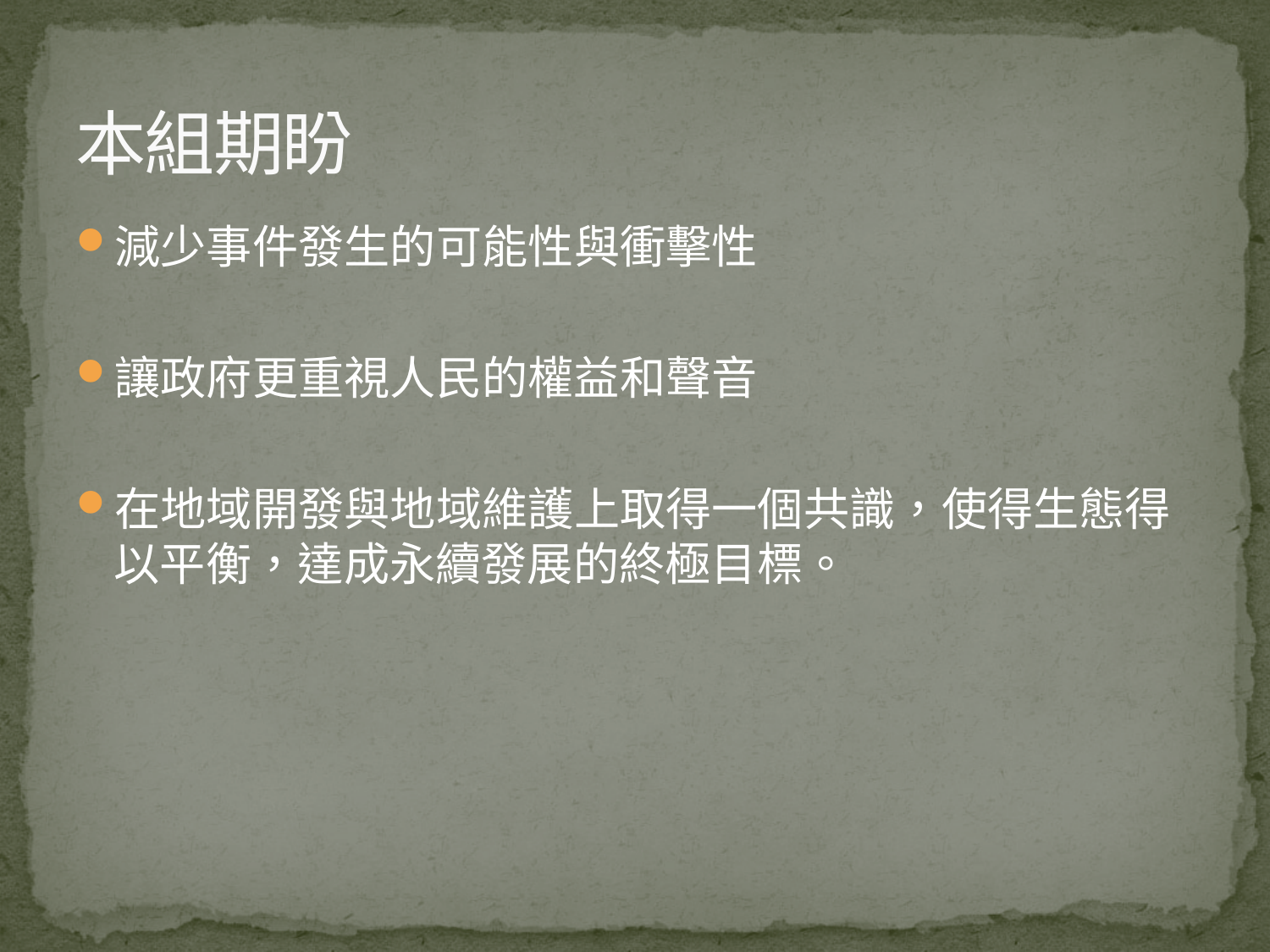

# 本組期盼
減少事件發生的可能性與衝擊性

讓政府更重視人民的權益和聲音

在地域開發與地域維護上取得一個共識，使得生態得以平衡，達成永續發展的終極目標。